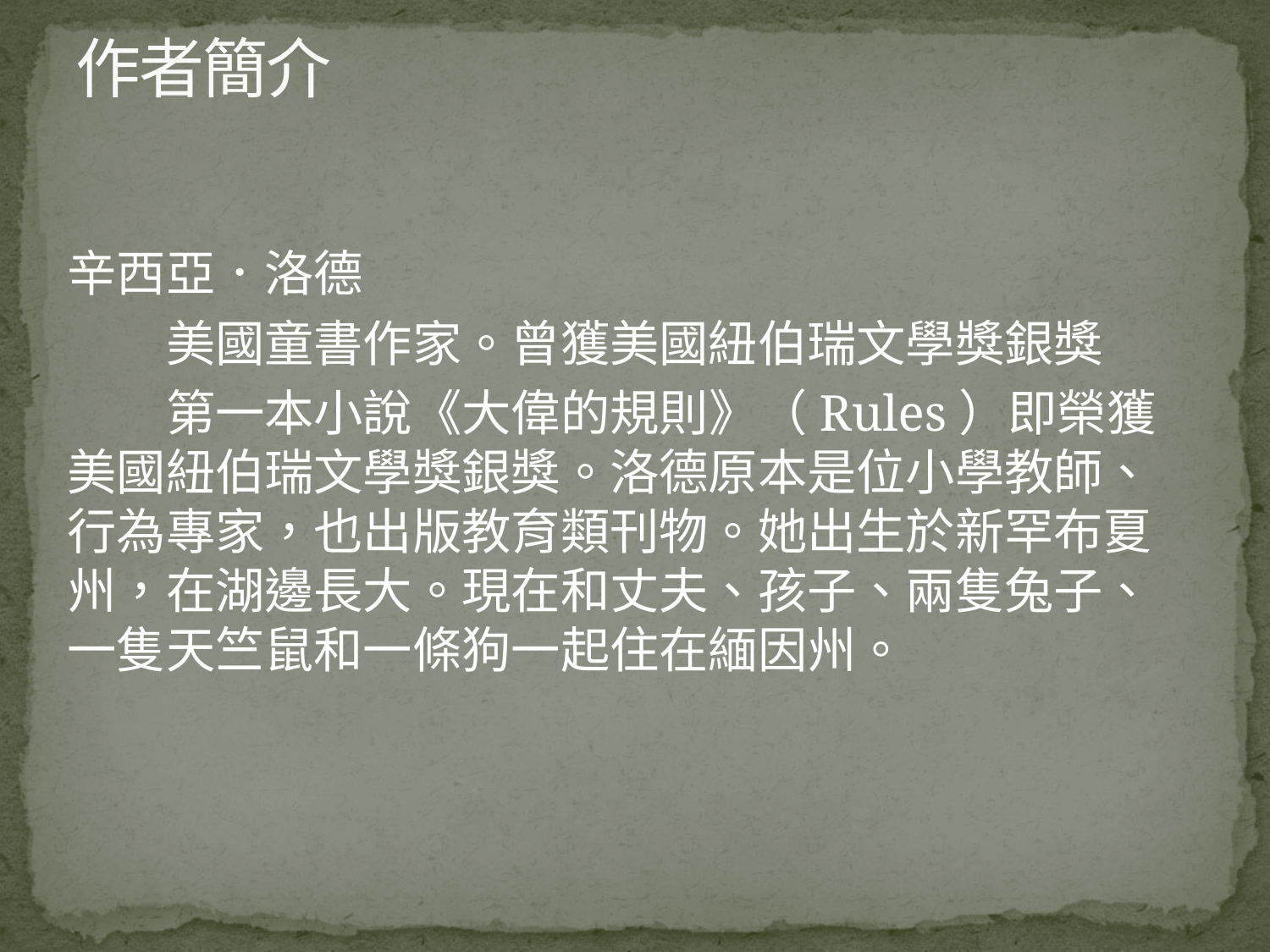

# 作者簡介

辛西亞．洛德
　　美國童書作家。曾獲美國紐伯瑞文學獎銀獎
　　第一本小說《大偉的規則》（Rules）即榮獲美國紐伯瑞文學獎銀獎。洛德原本是位小學教師、行為專家，也出版教育類刊物。她出生於新罕布夏州，在湖邊長大。現在和丈夫、孩子、兩隻兔子、一隻天竺鼠和一條狗一起住在緬因州。